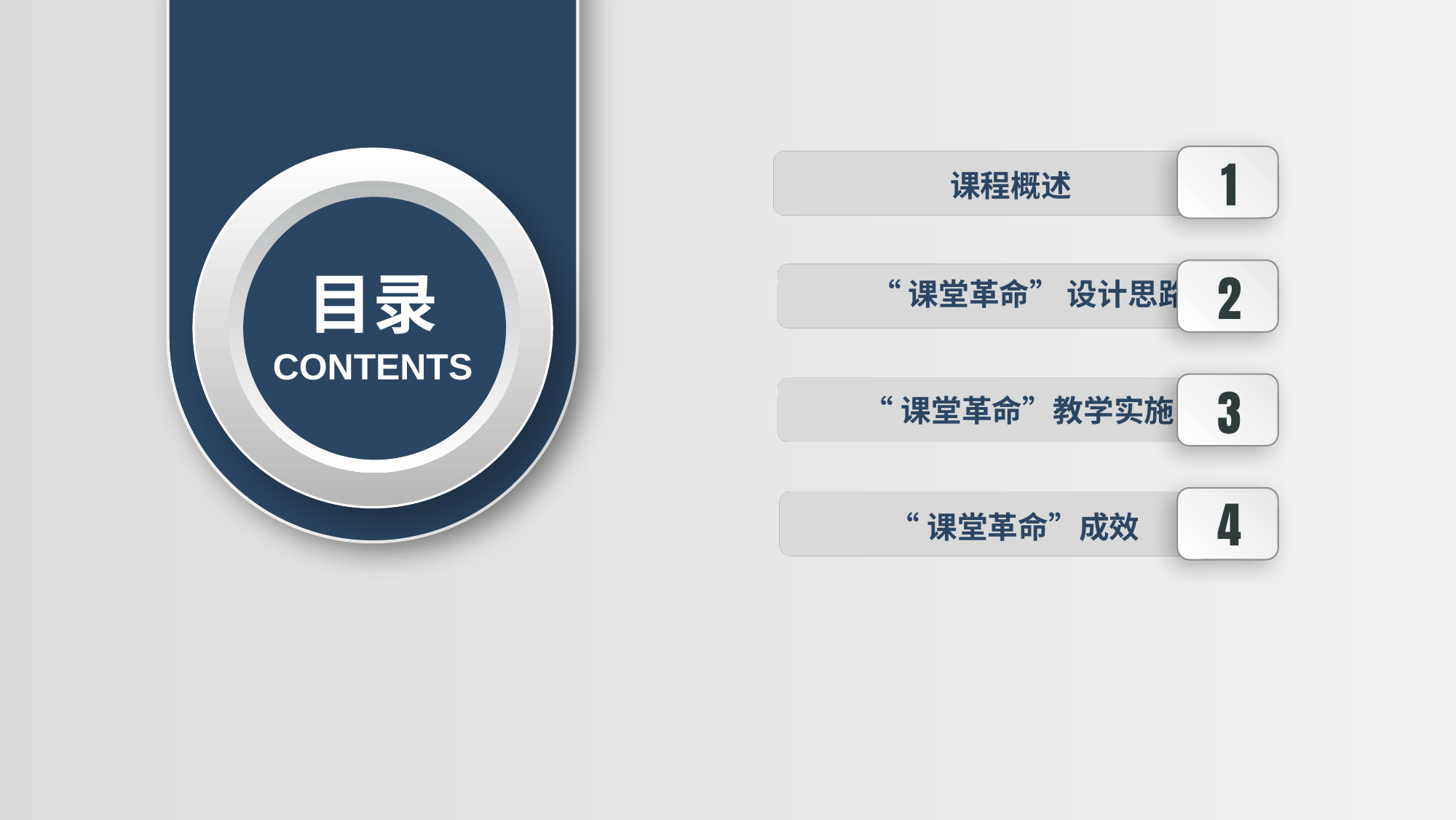

1

课程概述
目录

2

“课堂革命” 设计思路
CONTENTS

3

“课堂革命”教学实施

4

“课堂革命”成效